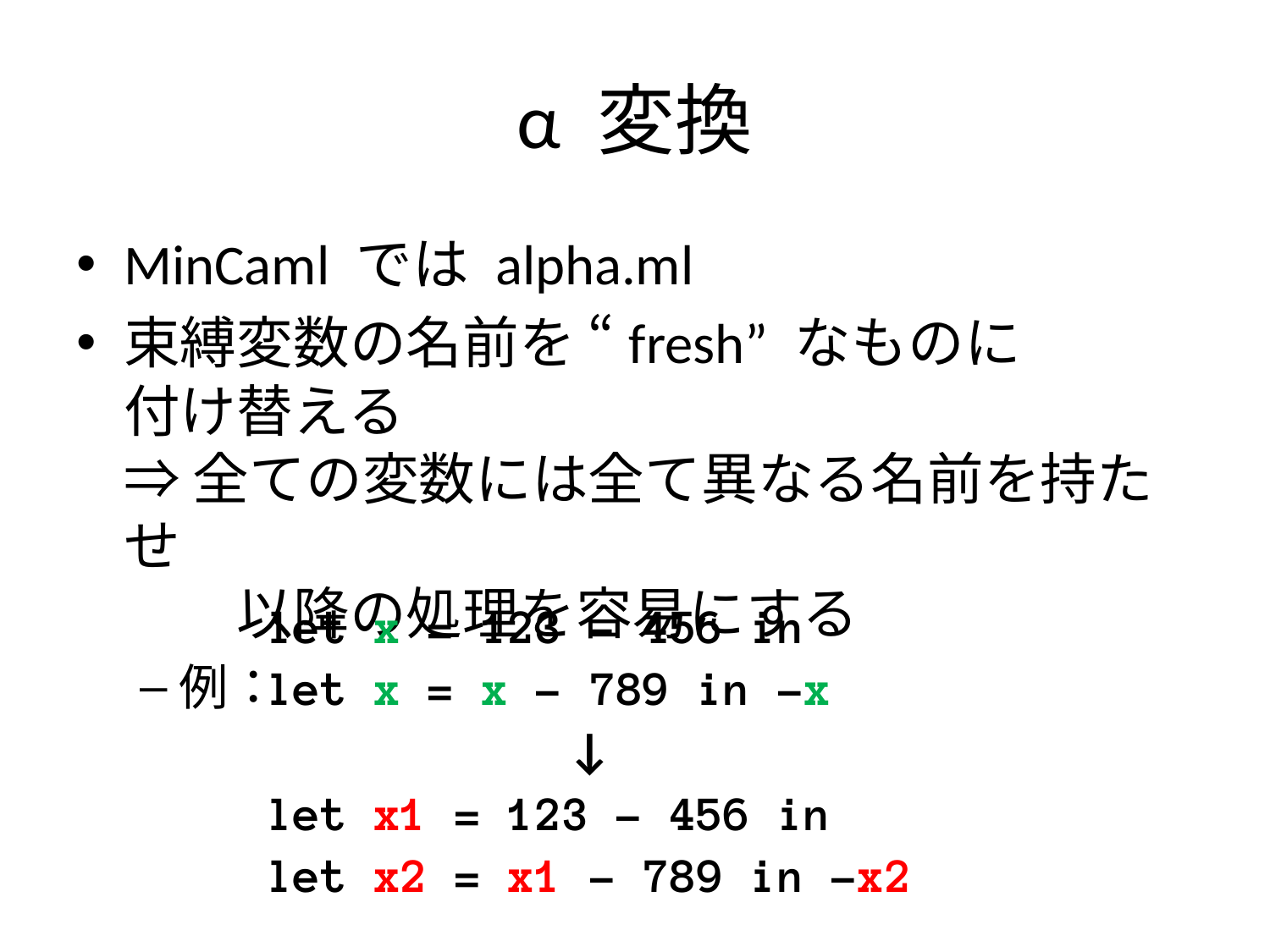

# α 変換
MinCaml では alpha.ml
束縛変数の名前を “fresh” なものに
付け替える
⇒ 全ての変数には全て異なる名前を持たせ
　　以降の処理を容易にする
例：
let x = 123 - 456 in
let x = x - 789 in -x
↓
let x1 = 123 - 456 in
let x2 = x1 - 789 in -x2